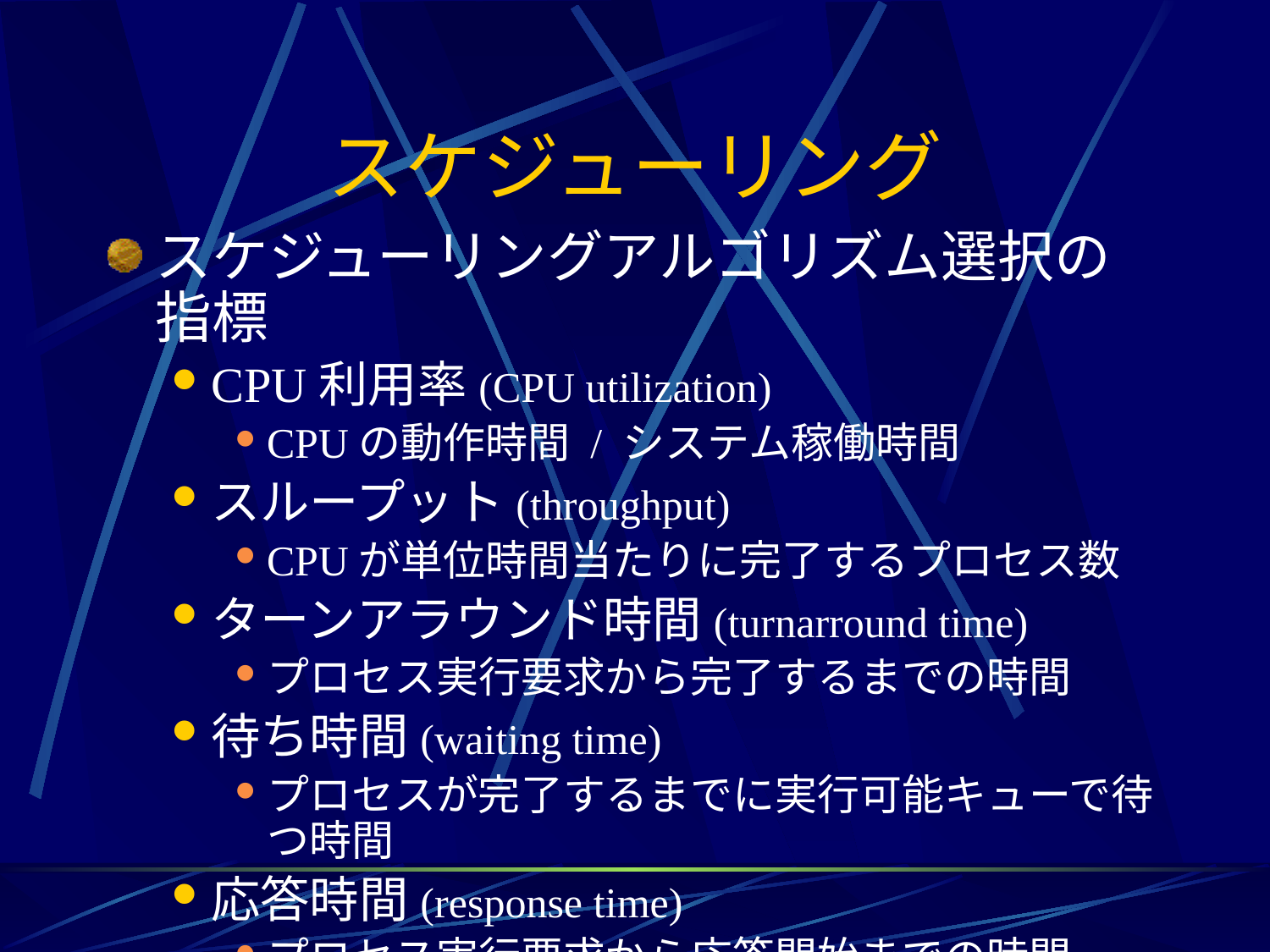

# スケジューリング
スケジューリングアルゴリズム選択の指標
CPU利用率(CPU utilization)
CPUの動作時間 / システム稼働時間
スループット(throughput)
CPUが単位時間当たりに完了するプロセス数
ターンアラウンド時間(turnarround time)
プロセス実行要求から完了するまでの時間
待ち時間(waiting time)
プロセスが完了するまでに実行可能キューで待つ時間
応答時間(response time)
プロセス実行要求から応答開始までの時間